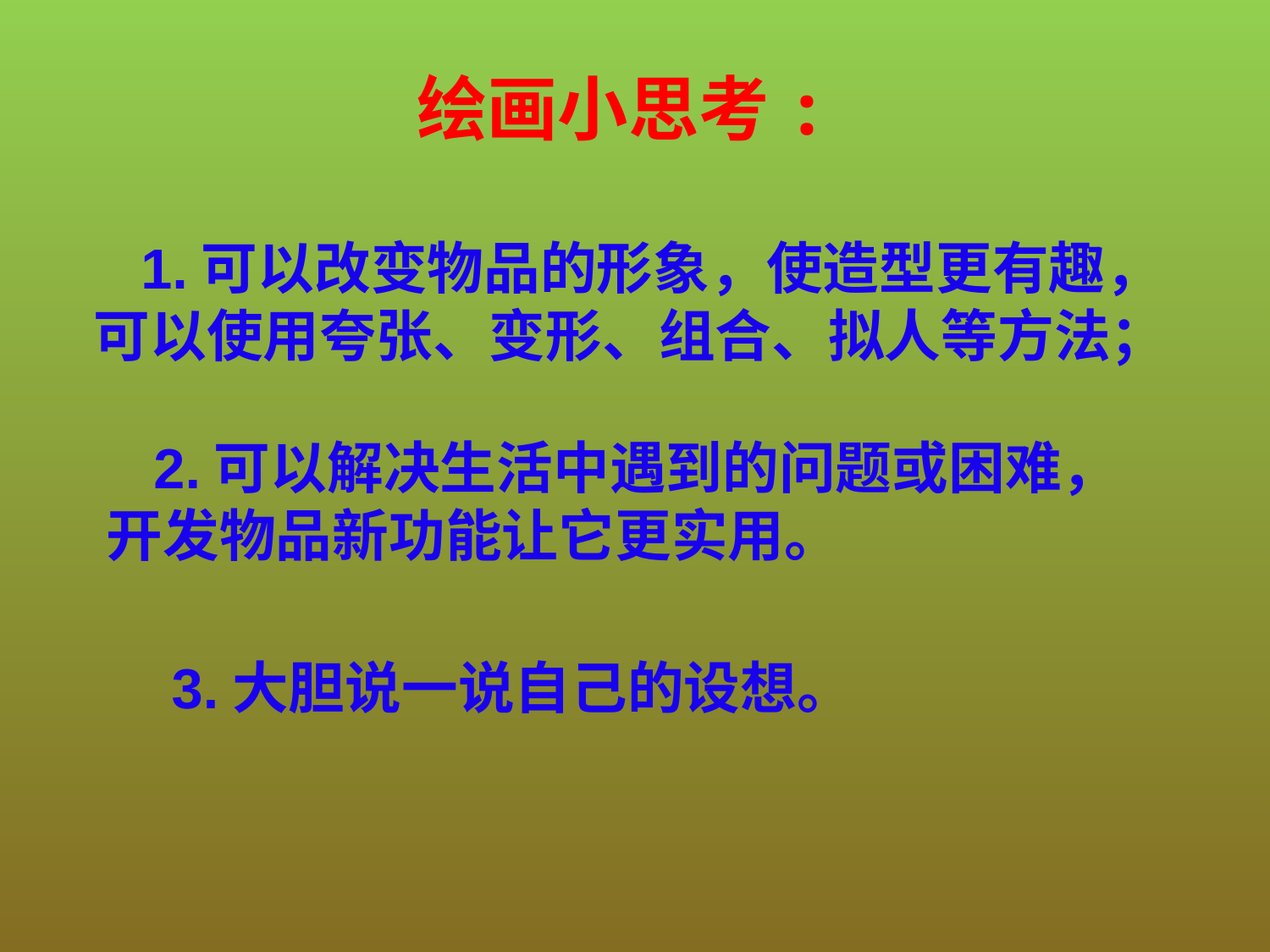

绘画小思考:
   1.可以改变物品的形象，使造型更有趣，
可以使用夸张、变形、组合、拟人等方法；
   2.可以解决生活中遇到的问题或困难，
开发物品新功能让它更实用。
3.大胆说一说自己的设想。